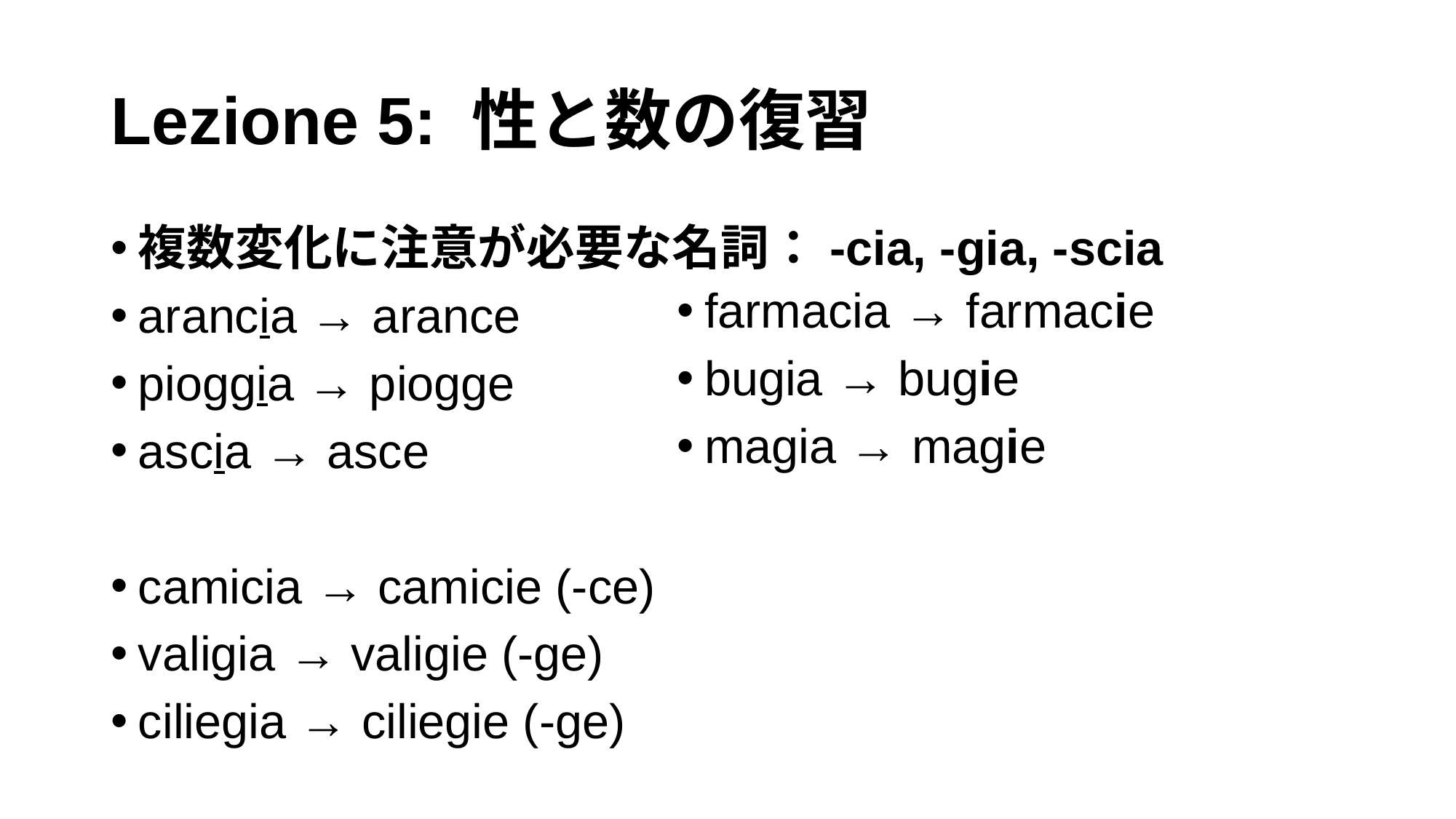

# Lezione 5: 性と数の復習
複数変化に注意が必要な名詞：-cia, -gia, -scia
arancia → arance
pioggia → piogge
ascia → asce

camicia → camicie (-ce)
valigia → valigie (-ge)
ciliegia → ciliegie (-ge)

farmacia → farmacie
bugia → bugie
magia → magie